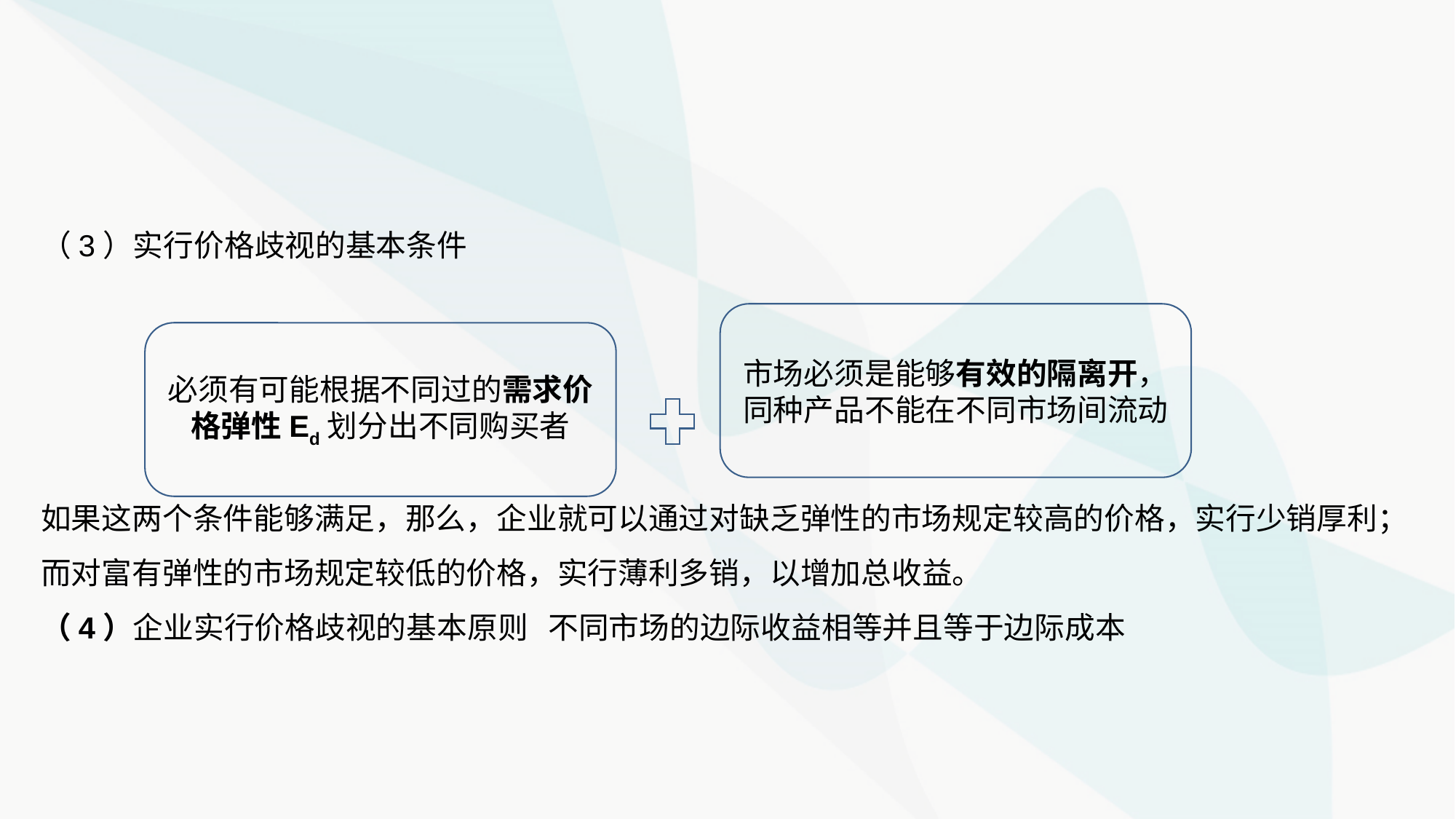

（3）实行价格歧视的基本条件

如果这两个条件能够满足，那么，企业就可以通过对缺乏弹性的市场规定较高的价格，实行少销厚利；
而对富有弹性的市场规定较低的价格，实行薄利多销，以增加总收益。
（4）企业实行价格歧视的基本原则   不同市场的边际收益相等并且等于边际成本
市场必须是能够有效的隔离开，同种产品不能在不同市场间流动
必须有可能根据不同过的需求价格弹性Ed划分出不同购买者